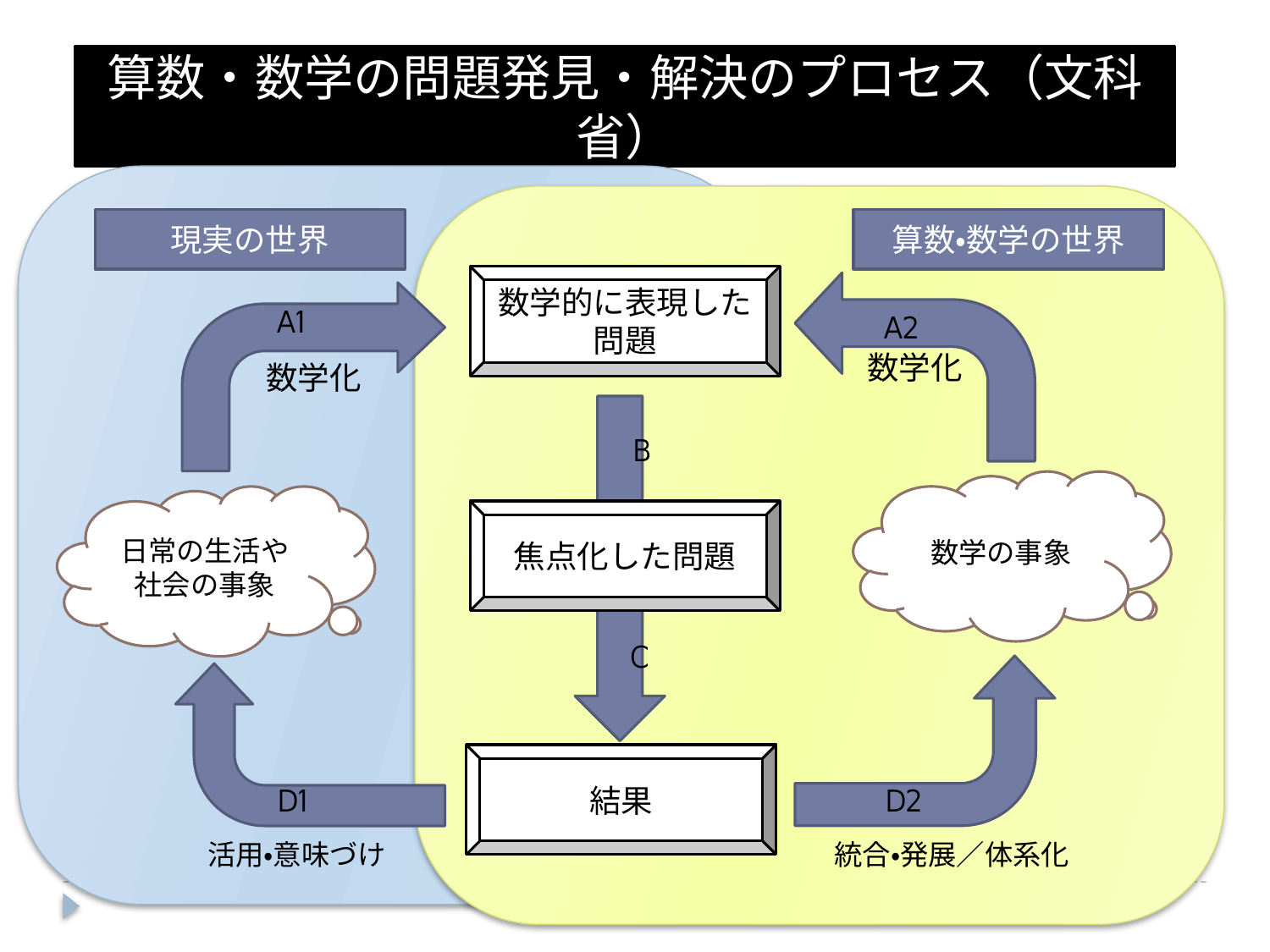

算数・数学の問題発見・解決のプロセス（文科省）

現実の世界
算数・数学の世界
数学的に表現した問題
数学化
数学化
A1
A2

　B
数学の事象
日常の生活や
社会の事象
焦点化した問題

　C
結果
D1
D2
活用・意味づけ
統合・発展／体系化